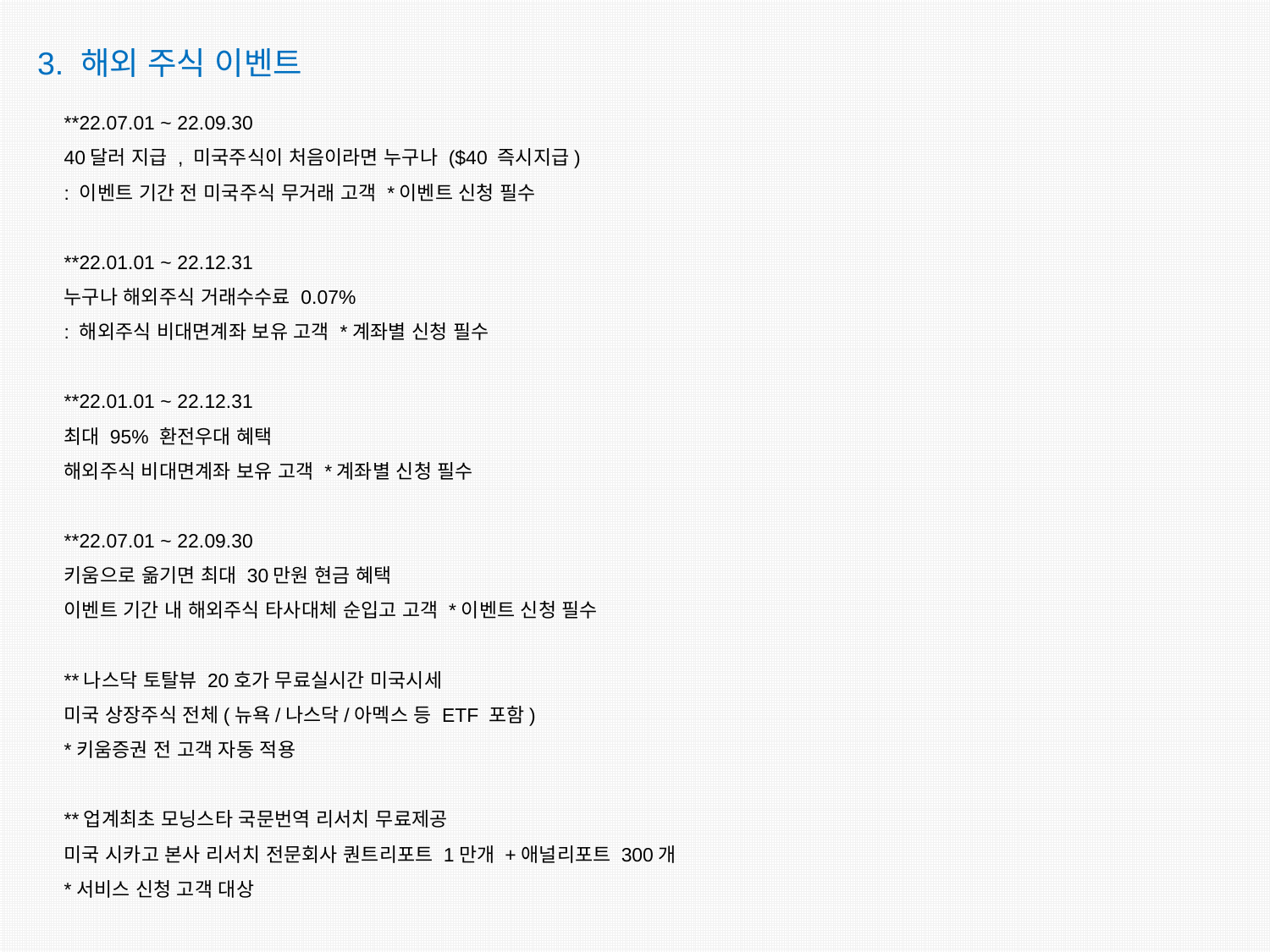

3. 해외 주식 이벤트
**22.07.01 ~ 22.09.30
40달러 지급 , 미국주식이 처음이라면 누구나 ($40 즉시지급)
: 이벤트 기간 전 미국주식 무거래 고객 *이벤트 신청 필수

**22.01.01 ~ 22.12.31
누구나 해외주식 거래수수료 0.07%
: 해외주식 비대면계좌 보유 고객 *계좌별 신청 필수
**22.01.01 ~ 22.12.31
최대 95% 환전우대 혜택
해외주식 비대면계좌 보유 고객 *계좌별 신청 필수

**22.07.01 ~ 22.09.30
키움으로 옮기면 최대 30만원 현금 혜택
이벤트 기간 내 해외주식 타사대체 순입고 고객 *이벤트 신청 필수
**나스닥 토탈뷰 20호가 무료실시간 미국시세
미국 상장주식 전체(뉴욕/나스닥/아멕스 등 ETF 포함)
*키움증권 전 고객 자동 적용
**업계최초 모닝스타 국문번역 리서치 무료제공
미국 시카고 본사 리서치 전문회사 퀀트리포트 1만개 +애널리포트 300개
*서비스 신청 고객 대상